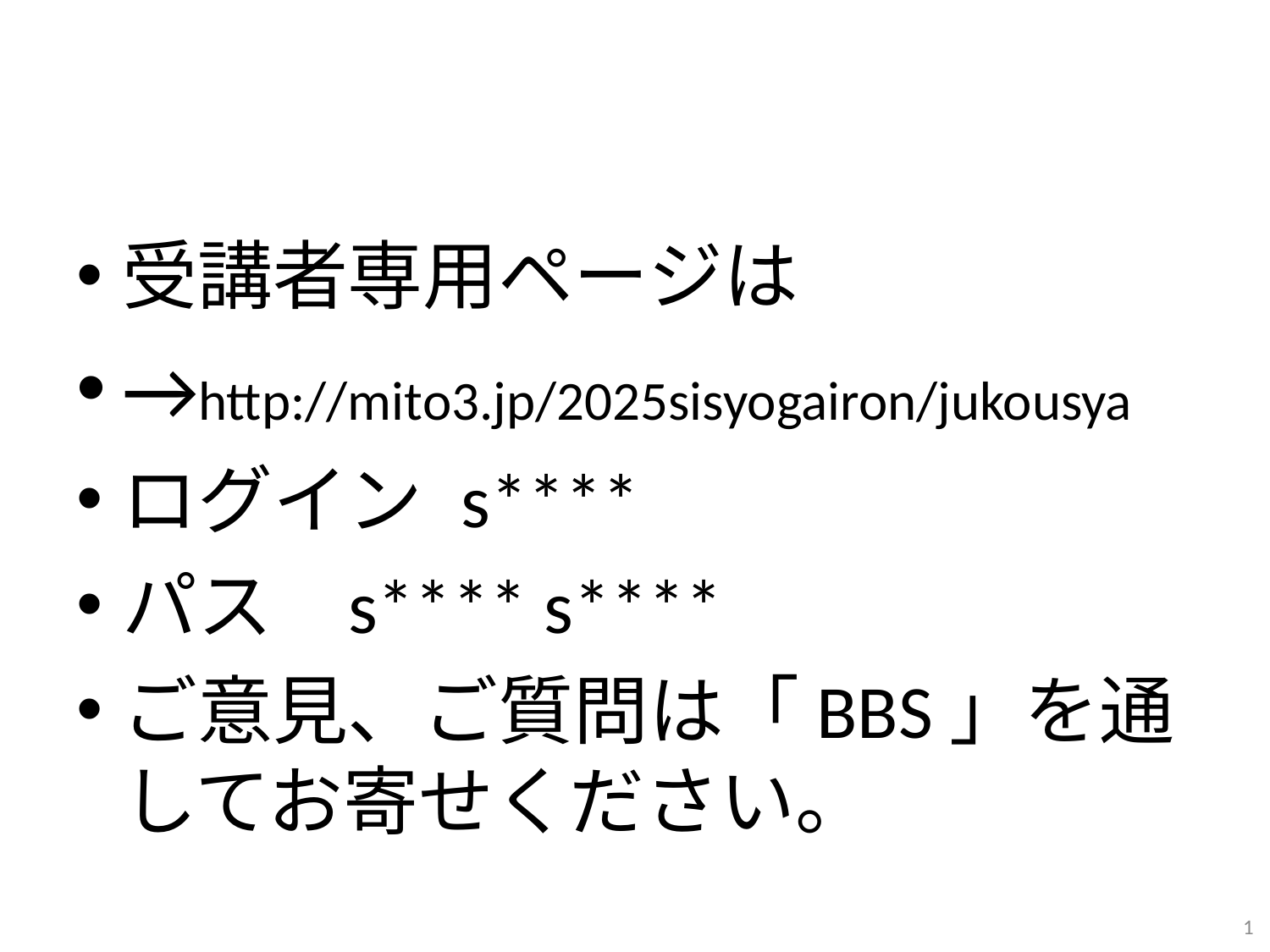

# お知らせ
受講者専用ページは
→http://mito3.jp/2025sisyogairon/jukousya
ログイン	s****
パス		s**** s****
ご意見、ご質問は「BBS」を通してお寄せください。

1